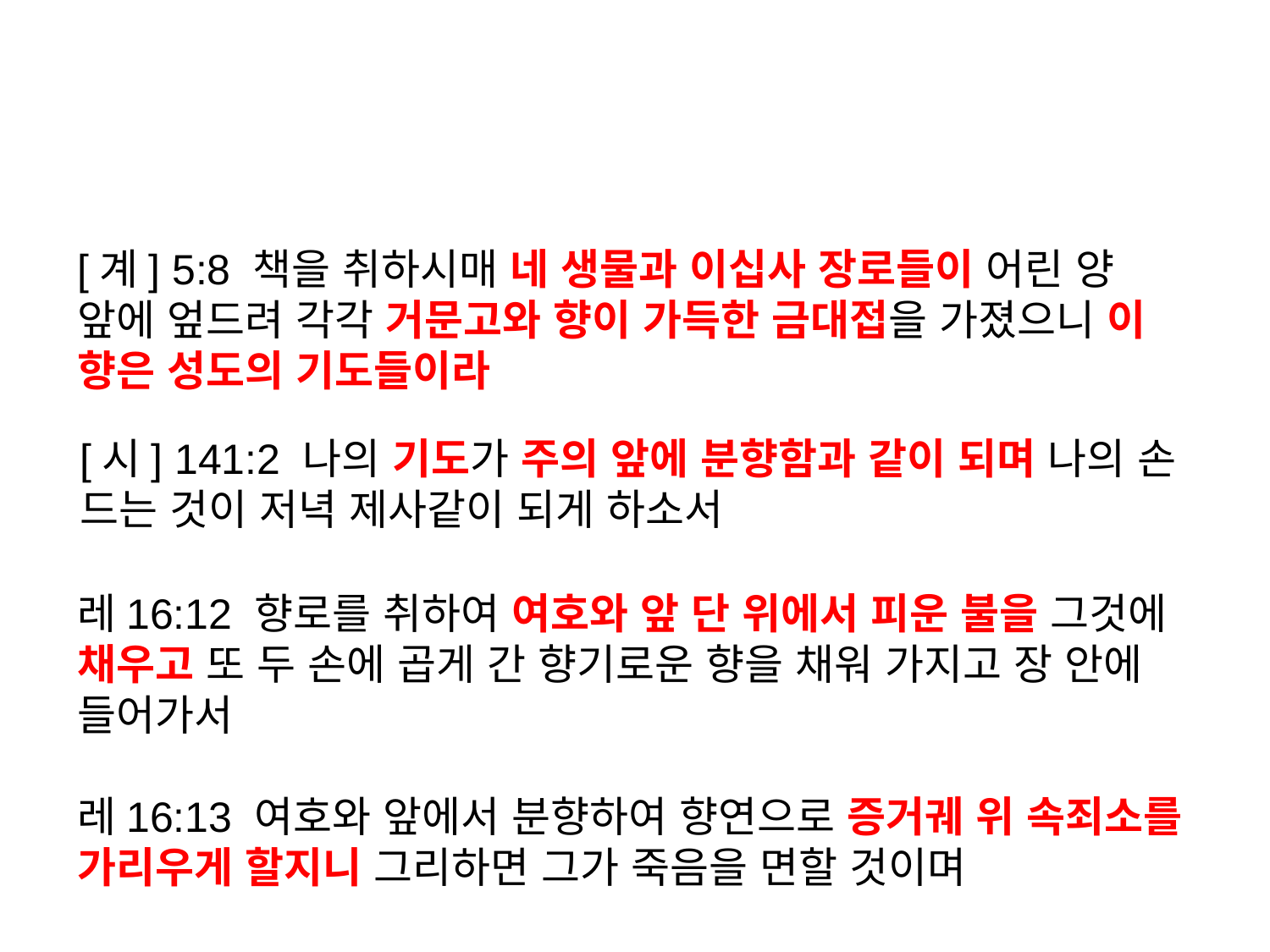

#
[계] 5:8 책을 취하시매 네 생물과 이십사 장로들이 어린 양 앞에 엎드려 각각 거문고와 향이 가득한 금대접을 가졌으니 이 향은 성도의 기도들이라
[시] 141:2 나의 기도가 주의 앞에 분향함과 같이 되며 나의 손 드는 것이 저녁 제사같이 되게 하소서
레16:12 향로를 취하여 여호와 앞 단 위에서 피운 불을 그것에 채우고 또 두 손에 곱게 간 향기로운 향을 채워 가지고 장 안에 들어가서

레16:13 여호와 앞에서 분향하여 향연으로 증거궤 위 속죄소를 가리우게 할지니 그리하면 그가 죽음을 면할 것이며